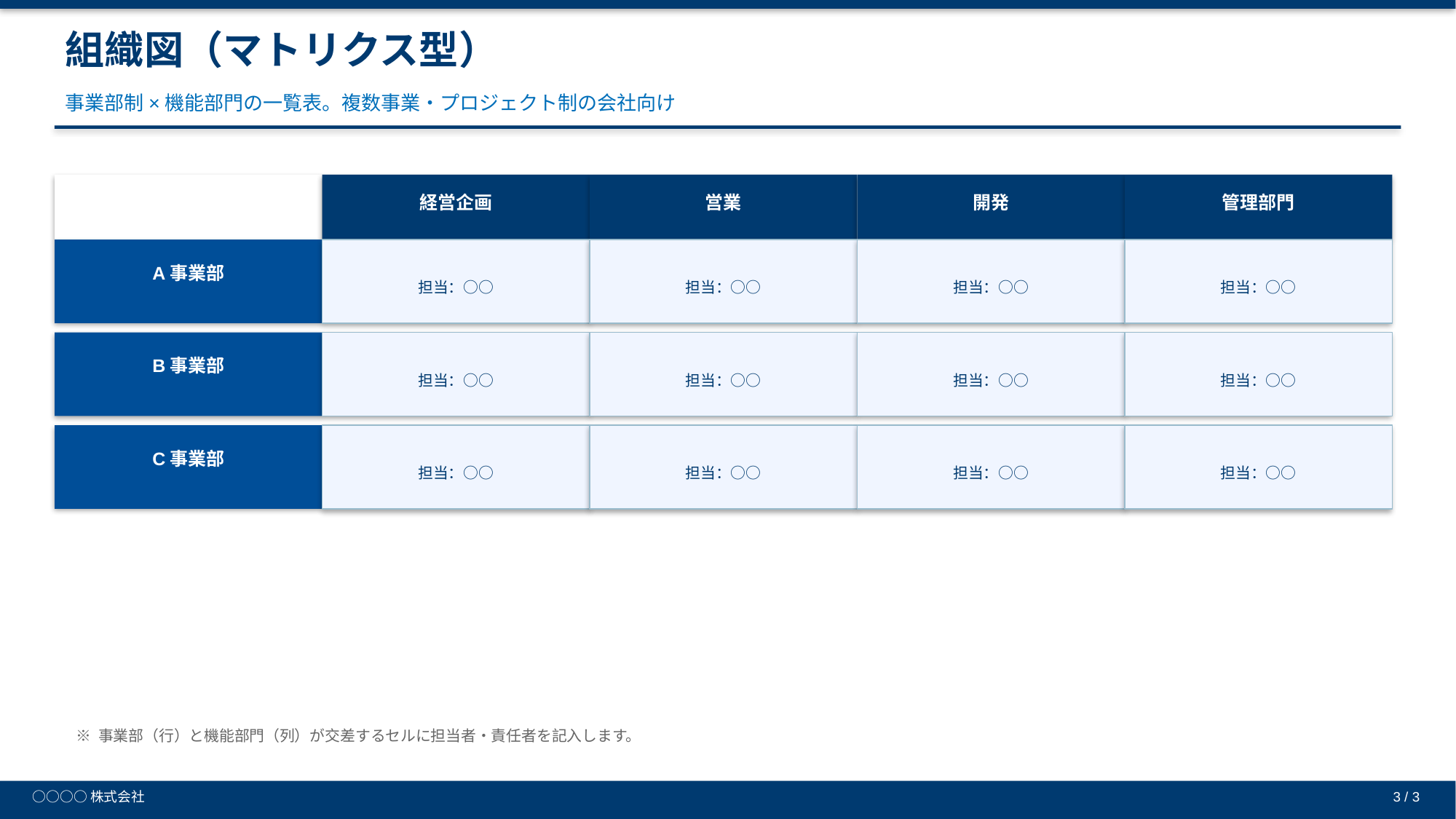

組織図（マトリクス型）
事業部制×機能部門の一覧表。複数事業・プロジェクト制の会社向け

経営企画
営業
開発
管理部門

A事業部
担当：○○
担当：○○
担当：○○
担当：○○

B事業部
担当：○○
担当：○○
担当：○○
担当：○○

C事業部
担当：○○
担当：○○
担当：○○
担当：○○
※ 事業部（行）と機能部門（列）が交差するセルに担当者・責任者を記入します。

○○○○株式会社
3 / 3